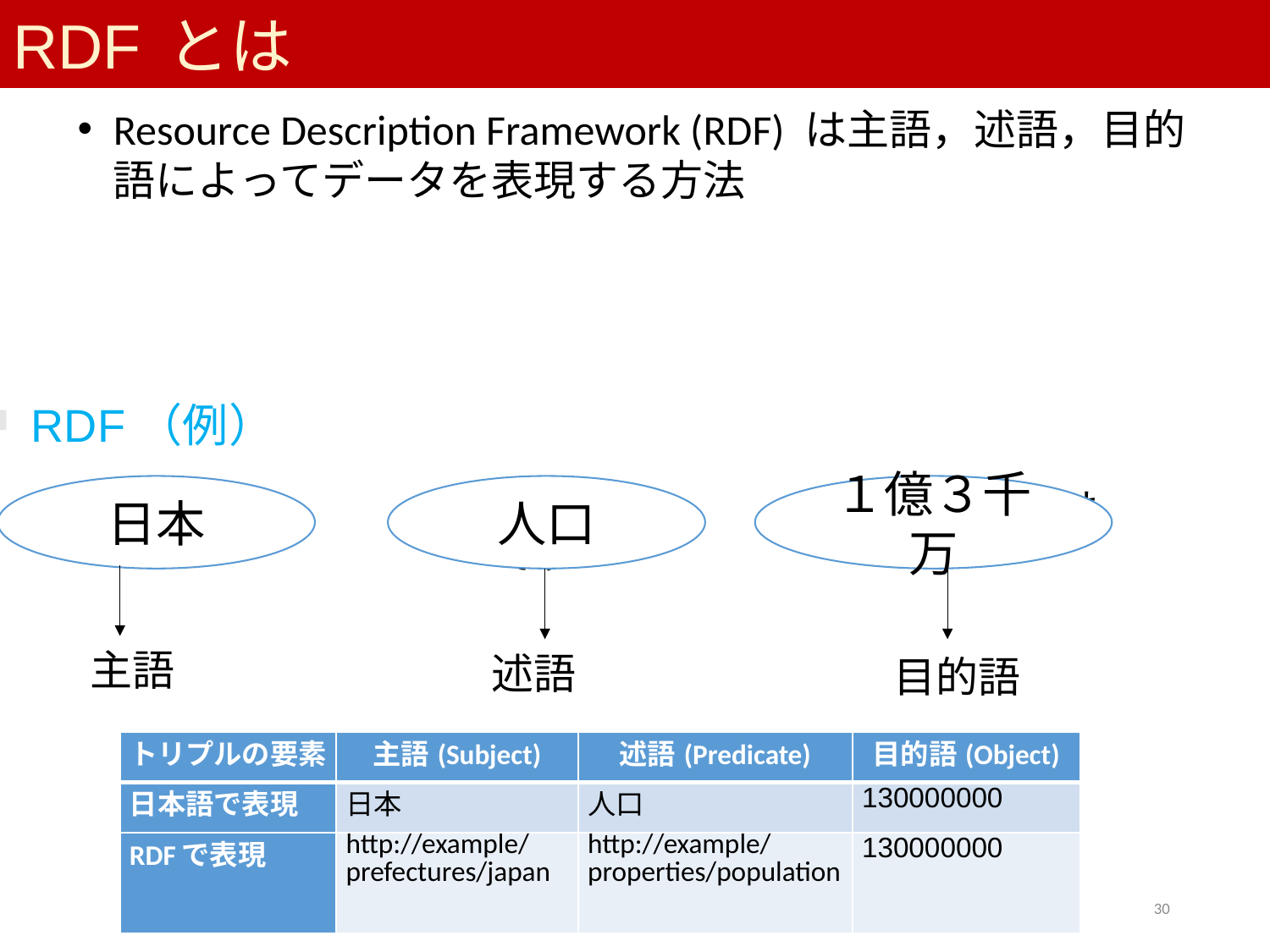

# RDF とは
Resource Description Framework (RDF) は主語，述語，目的語によってデータを表現する方法

RDF（例）
　　　　　　　　　の　　　　　　　　　　　　　は　　　　　　　　　　　　　　　です

日本
人口
１億３千万
主語
述語
目的語
| トリプルの要素 | 主語(Subject) | 述語(Predicate) | 目的語(Object) |
| --- | --- | --- | --- |
| 日本語で表現 | 日本 | 人口 | 130000000 |
| RDFで表現 | http://example/prefectures/japan | http://example/properties/population | 130000000 |
30